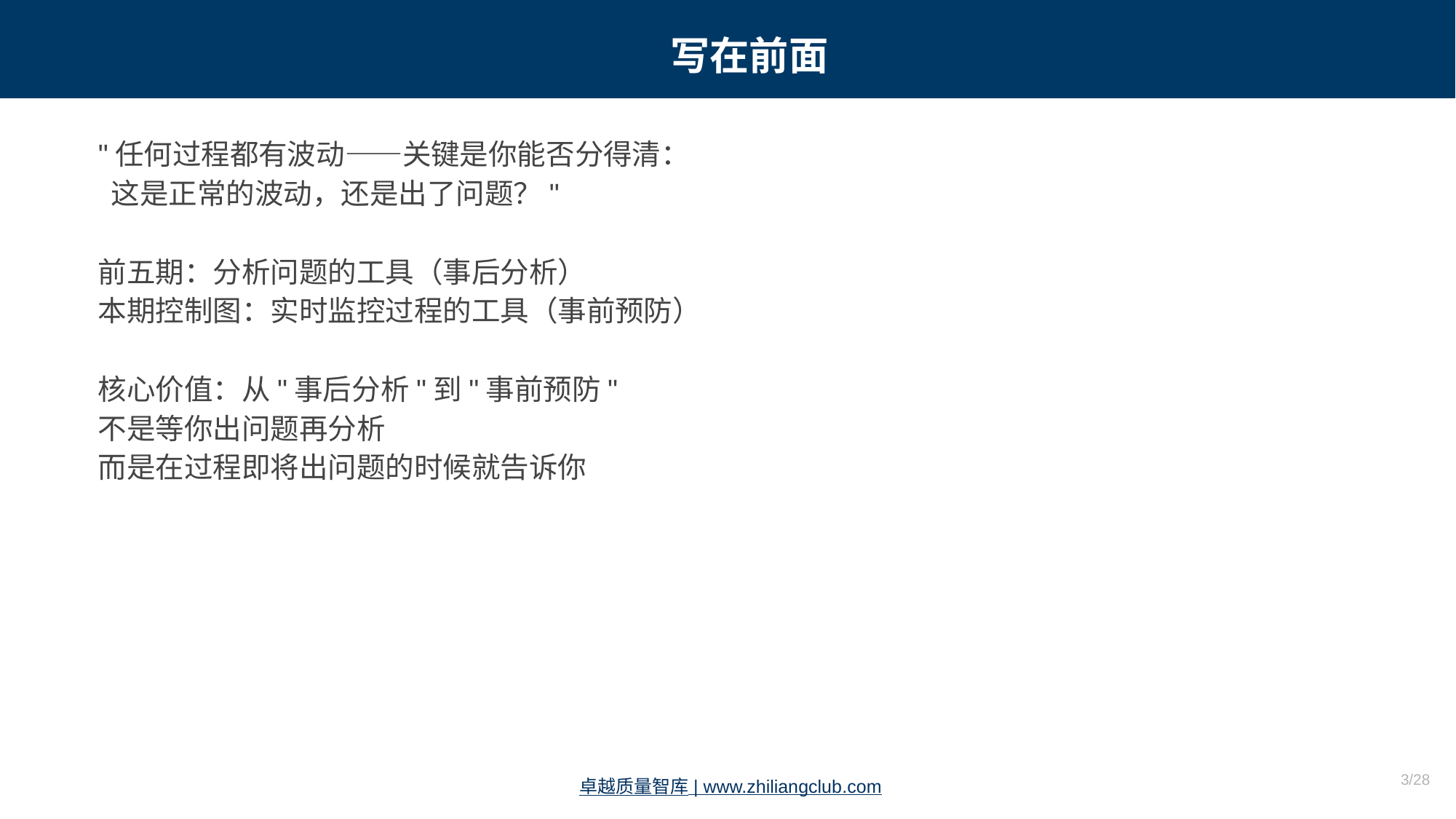

写在前面
"任何过程都有波动——关键是你能否分得清：
 这是正常的波动，还是出了问题？"

前五期：分析问题的工具（事后分析）
本期控制图：实时监控过程的工具（事前预防）

核心价值：从"事后分析"到"事前预防"
不是等你出问题再分析
而是在过程即将出问题的时候就告诉你
3/28